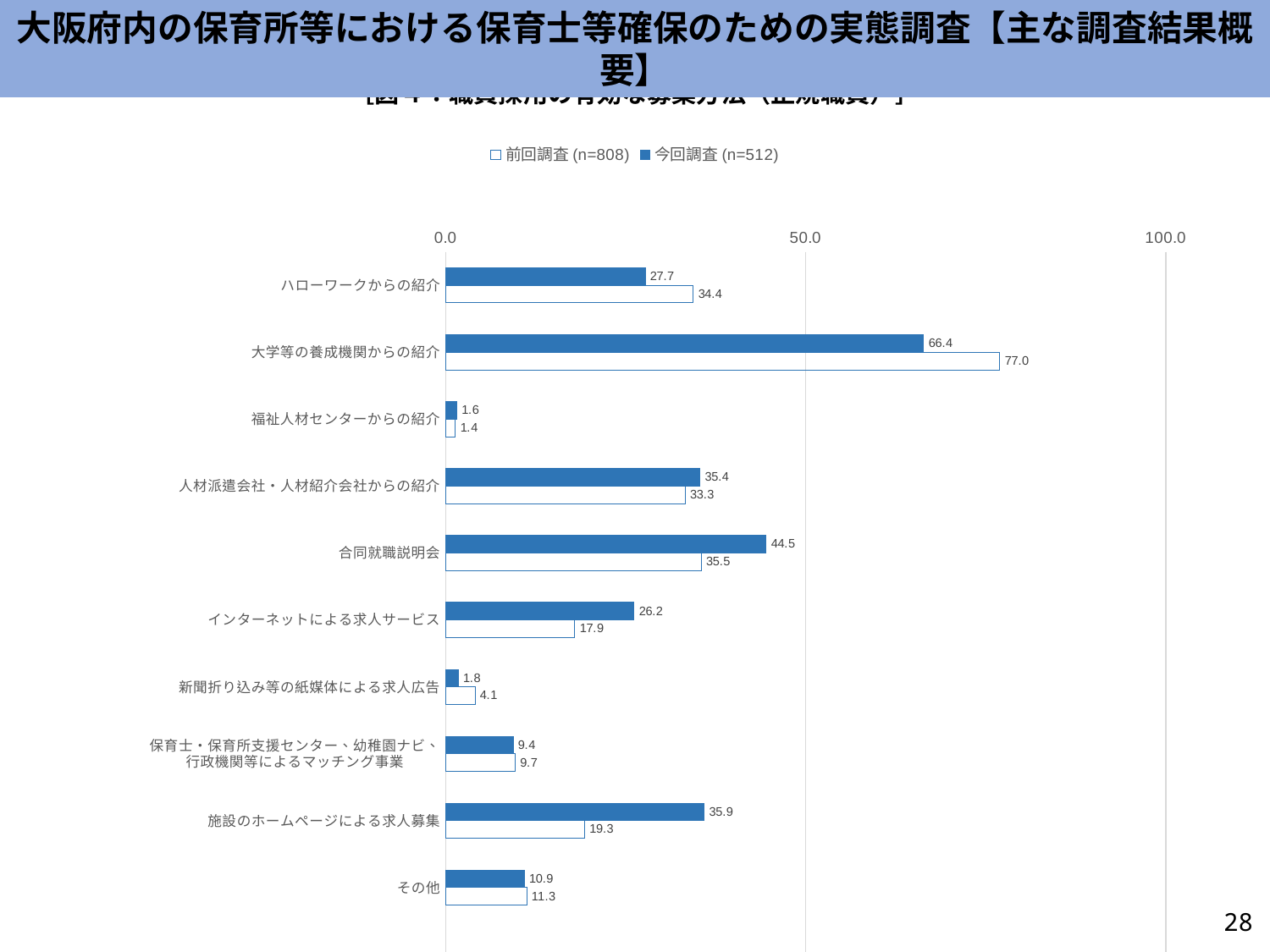

大阪府内の保育所等における保育士等確保のための実態調査【主な調査結果概要】
［図４：職員採用の有効な募集方法（正規職員）］

### Chart

| Category | 今回調査(n=512) | 前回調査(n=808) |
|---|---|---|
| ハローワークからの紹介 | 27.734375 | 34.4059405940594 |
| 大学等の養成機関からの紹介 | 66.40625 | 76.98019801980197 |
| 福祉人材センターからの紹介 | 1.5625 | 1.3613861386138615 |
| 人材派遣会社・人材紹介会社からの紹介 | 35.3515625 | 33.29207920792079 |
| 合同就職説明会 | 44.53125 | 35.51980198019802 |
| インターネットによる求人サービス | 26.171875 | 17.945544554455445 |
| 新聞折り込み等の紙媒体による求人広告 | 1.7578125 | 4.084158415841585 |
| 保育士・保育所支援センター、幼稚園ナビ、
行政機関等によるマッチング事業 | 9.375 | 9.653465346534654 |
| 施設のホームページによる求人募集 | 35.9375 | 19.306930693069308 |
| その他 | 10.9375 | 11.262376237623762 |
28